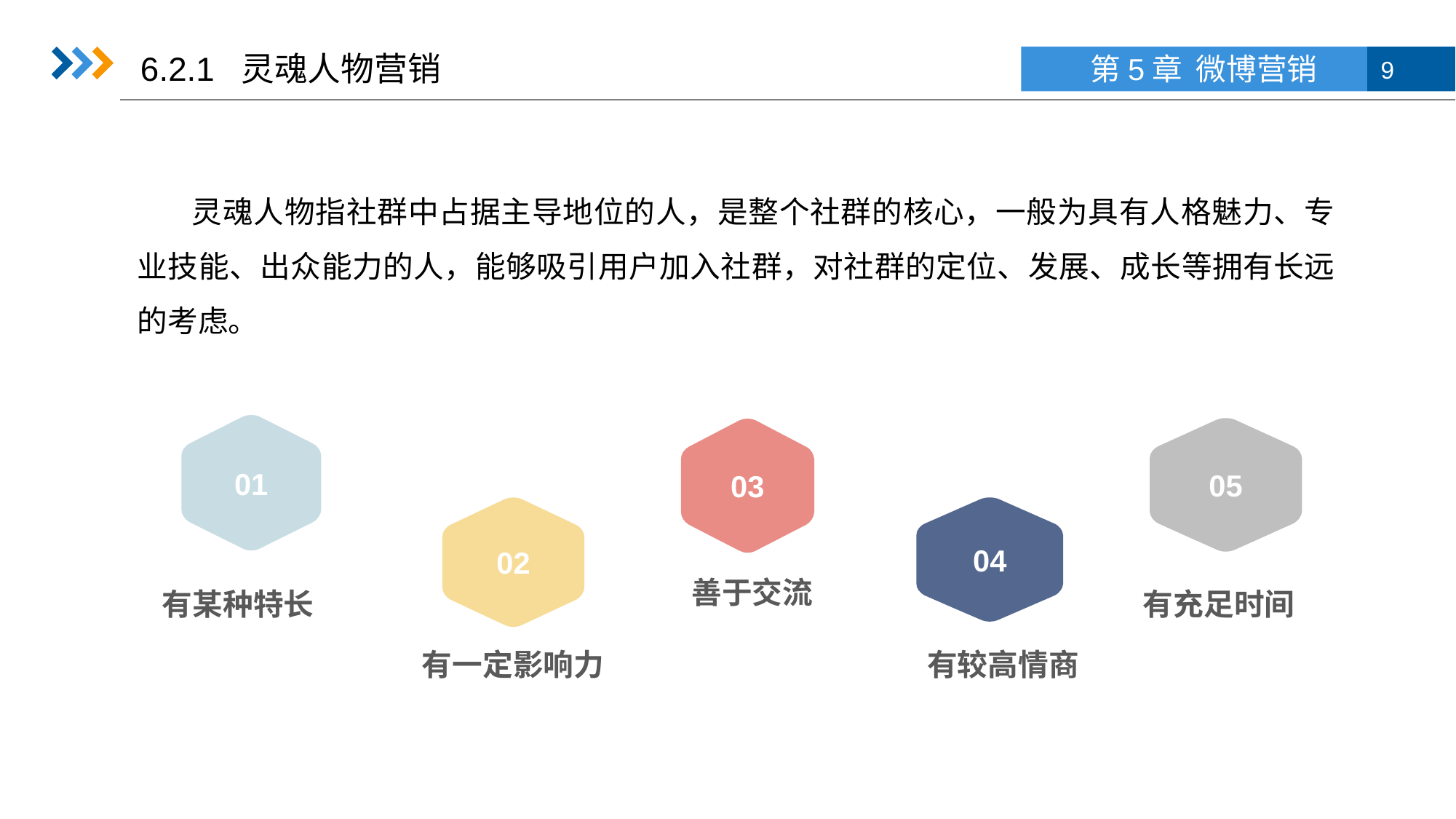

6.2.1  灵魂人物营销
灵魂人物指社群中占据主导地位的人，是整个社群的核心，一般为具有人格魅力、专业技能、出众能力的人，能够吸引用户加入社群，对社群的定位、发展、成长等拥有长远的考虑。
01
05
03
02
04
善于交流
有某种特长
有充足时间
有一定影响力
有较高情商